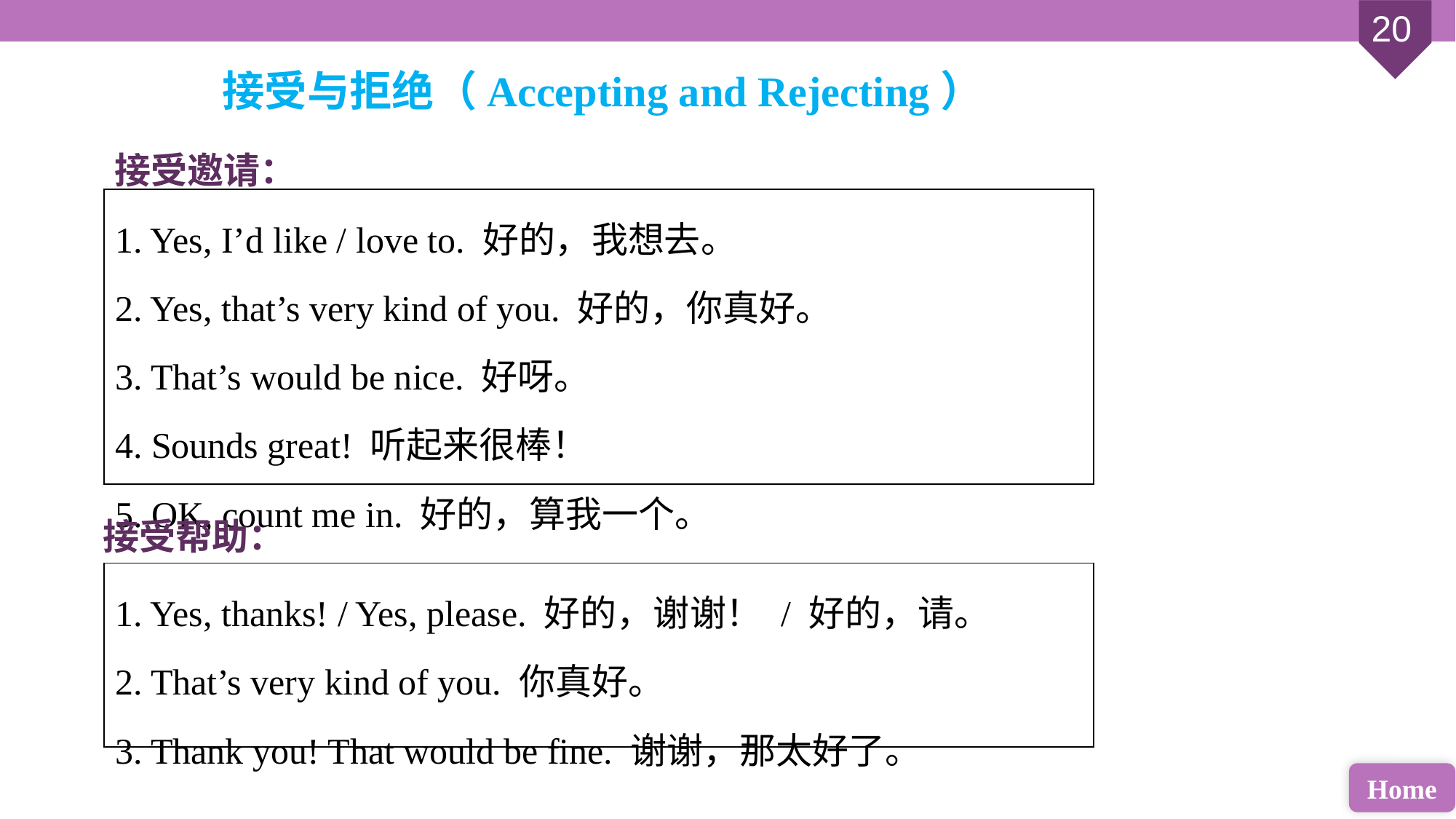

接受与拒绝（Accepting and Rejecting）
接受邀请：
| 1. Yes, I’d like / love to. 好的，我想去。 2. Yes, that’s very kind of you. 好的，你真好。 3. That’s would be nice. 好呀。 4. Sounds great! 听起来很棒！ 5. OK, count me in. 好的，算我一个。 |
| --- |
接受帮助：
| 1. Yes, thanks! / Yes, please. 好的，谢谢！ / 好的，请。 2. That’s very kind of you. 你真好。 3. Thank you! That would be fine. 谢谢，那太好了。 |
| --- |